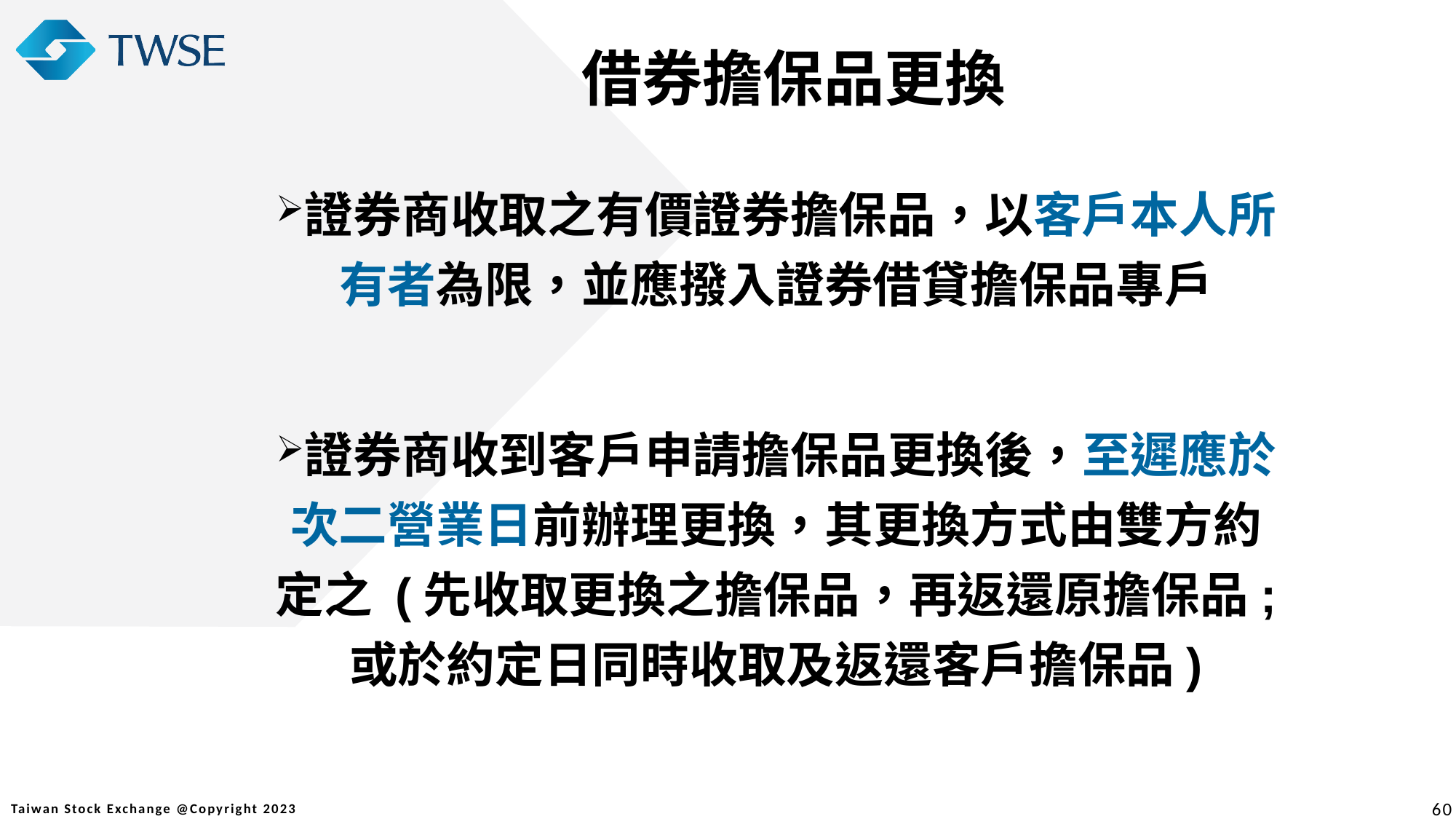

借券擔保品更換
證券商收取之有價證券擔保品，以客戶本人所有者為限，並應撥入證券借貸擔保品專戶

證券商收到客戶申請擔保品更換後，至遲應於次二營業日前辦理更換，其更換方式由雙方約定之 (先收取更換之擔保品，再返還原擔保品; 或於約定日同時收取及返還客戶擔保品)

60